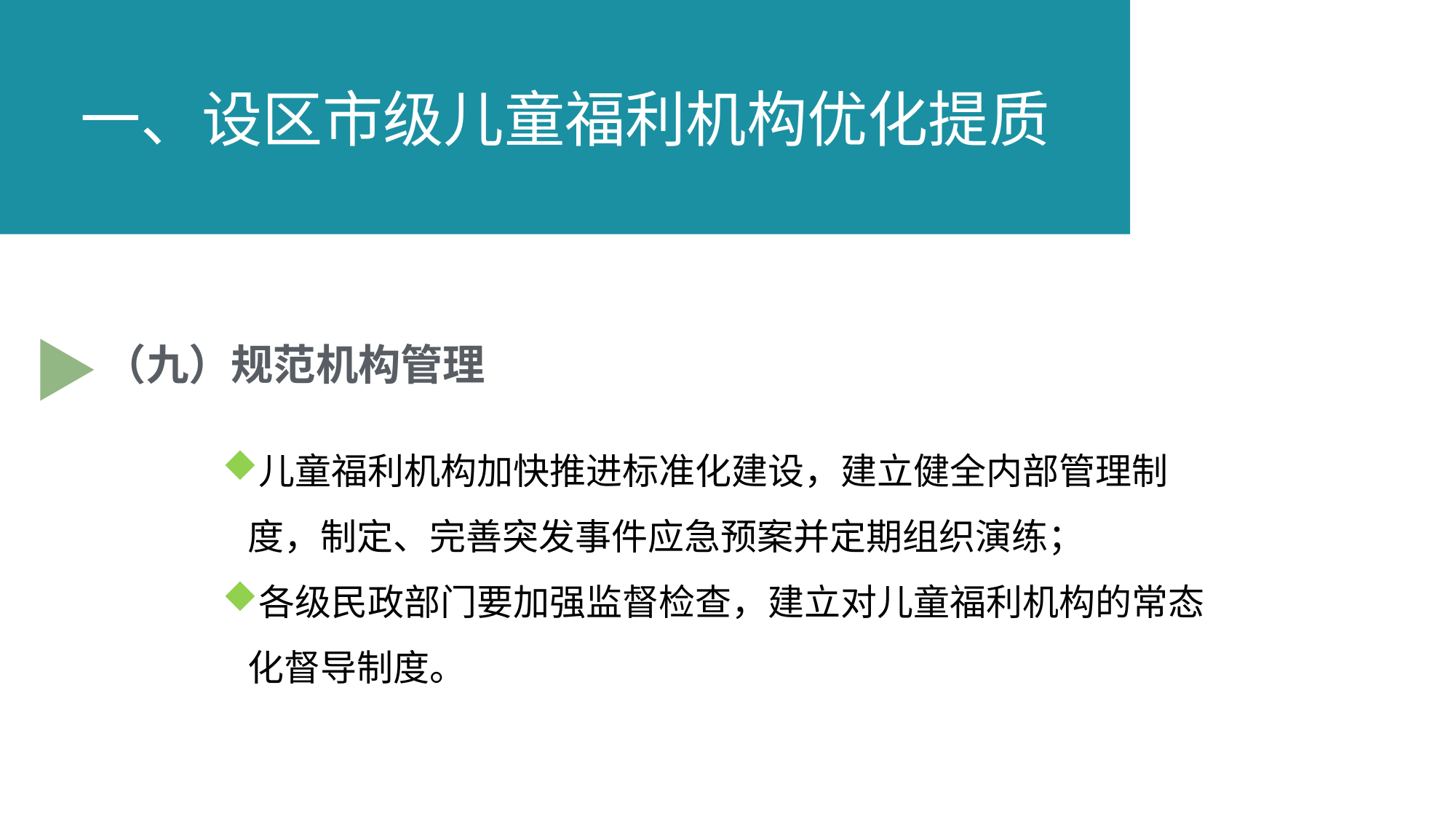

一、设区市级儿童福利机构优化提质
目录
（九）规范机构管理

儿童福利机构加快推进标准化建设，建立健全内部管理制度，制定、完善突发事件应急预案并定期组织演练；
各级民政部门要加强监督检查，建立对儿童福利机构的常态化督导制度。